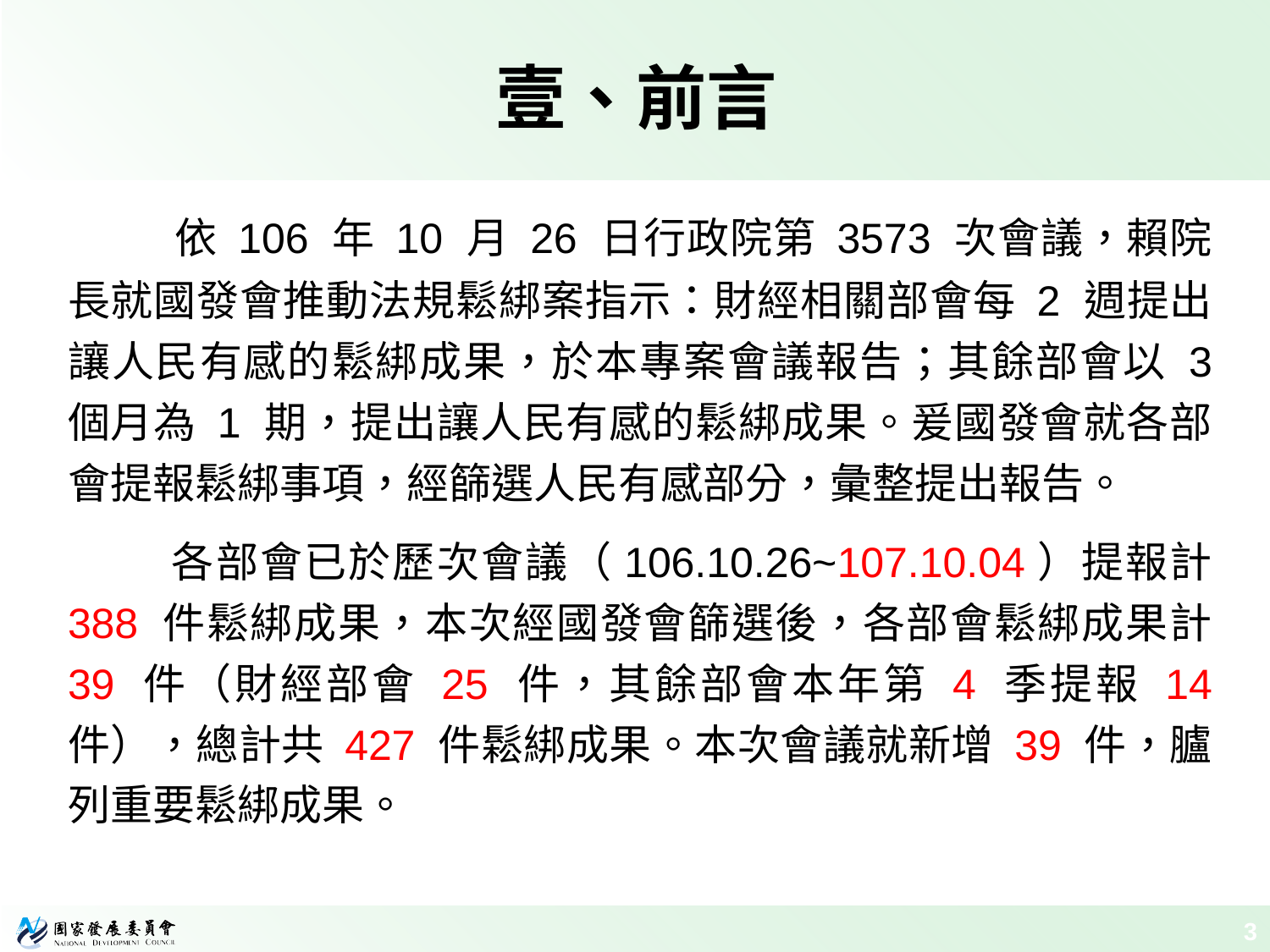

# 壹、前言
        依 106 年 10 月 26 日行政院第 3573 次會議，賴院長就國發會推動法規鬆綁案指示：財經相關部會每 2 週提出讓人民有感的鬆綁成果，於本專案會議報告；其餘部會以 3 個月為 1 期，提出讓人民有感的鬆綁成果。爰國發會就各部會提報鬆綁事項，經篩選人民有感部分，彙整提出報告。
        各部會已於歷次會議（106.10.26~107.10.04）提報計 388 件鬆綁成果，本次經國發會篩選後，各部會鬆綁成果計 39 件（財經部會 25 件，其餘部會本年第 4 季提報 14 件），總計共 427 件鬆綁成果。本次會議就新增 39 件，臚列重要鬆綁成果。

3